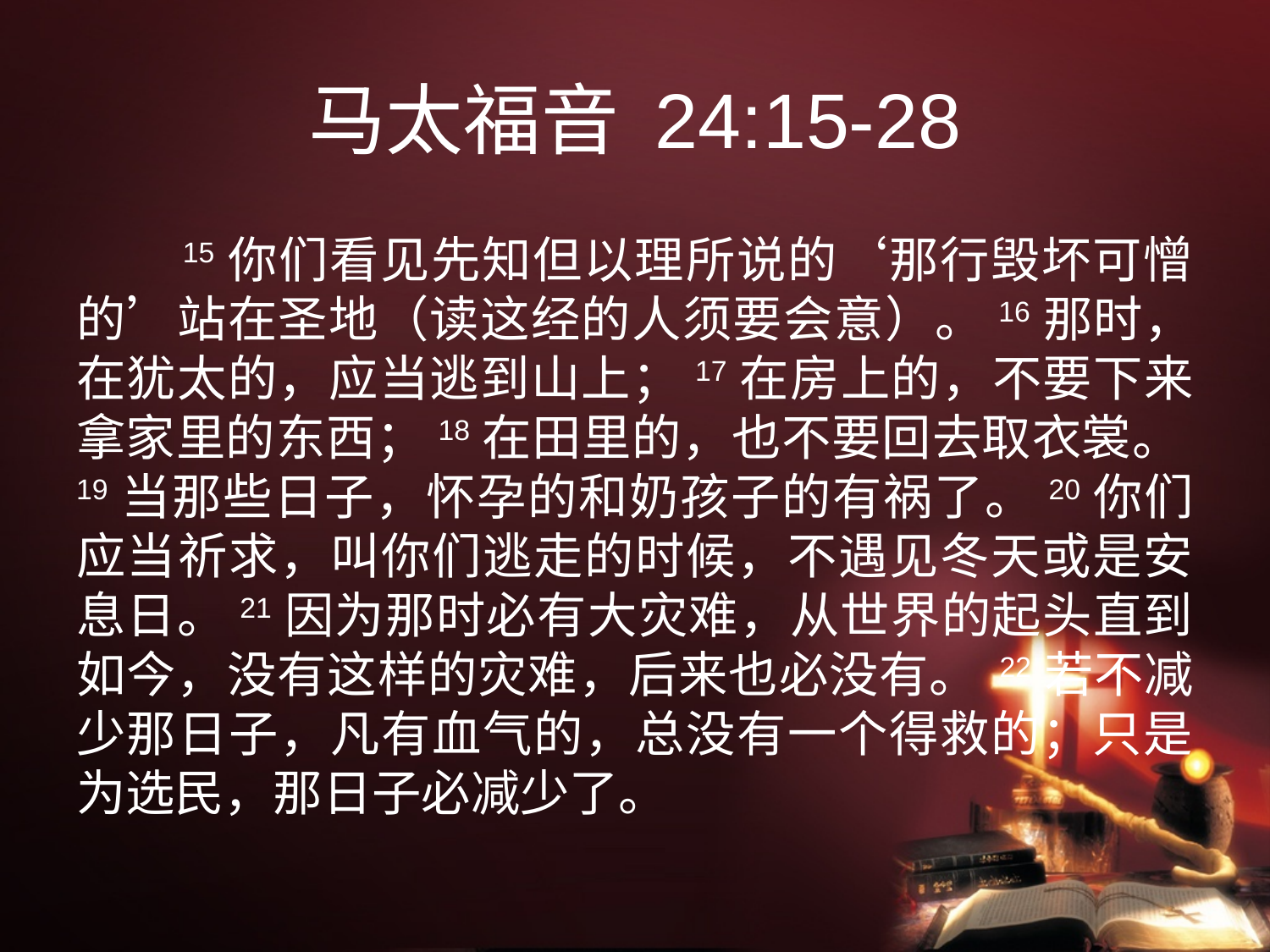

# 马太福音 24:15-28
           15你们看见先知但以理所说的‘那行毁坏可憎的’站在圣地（读这经的人须要会意）。16那时，在犹太的，应当逃到山上；17在房上的，不要下来拿家里的东西；18在田里的，也不要回去取衣裳。19当那些日子，怀孕的和奶孩子的有祸了。20你们应当祈求，叫你们逃走的时候，不遇见冬天或是安息日。21因为那时必有大灾难，从世界的起头直到如今，没有这样的灾难，后来也必没有。 22若不减少那日子，凡有血气的，总没有一个得救的；只是为选民，那日子必减少了。